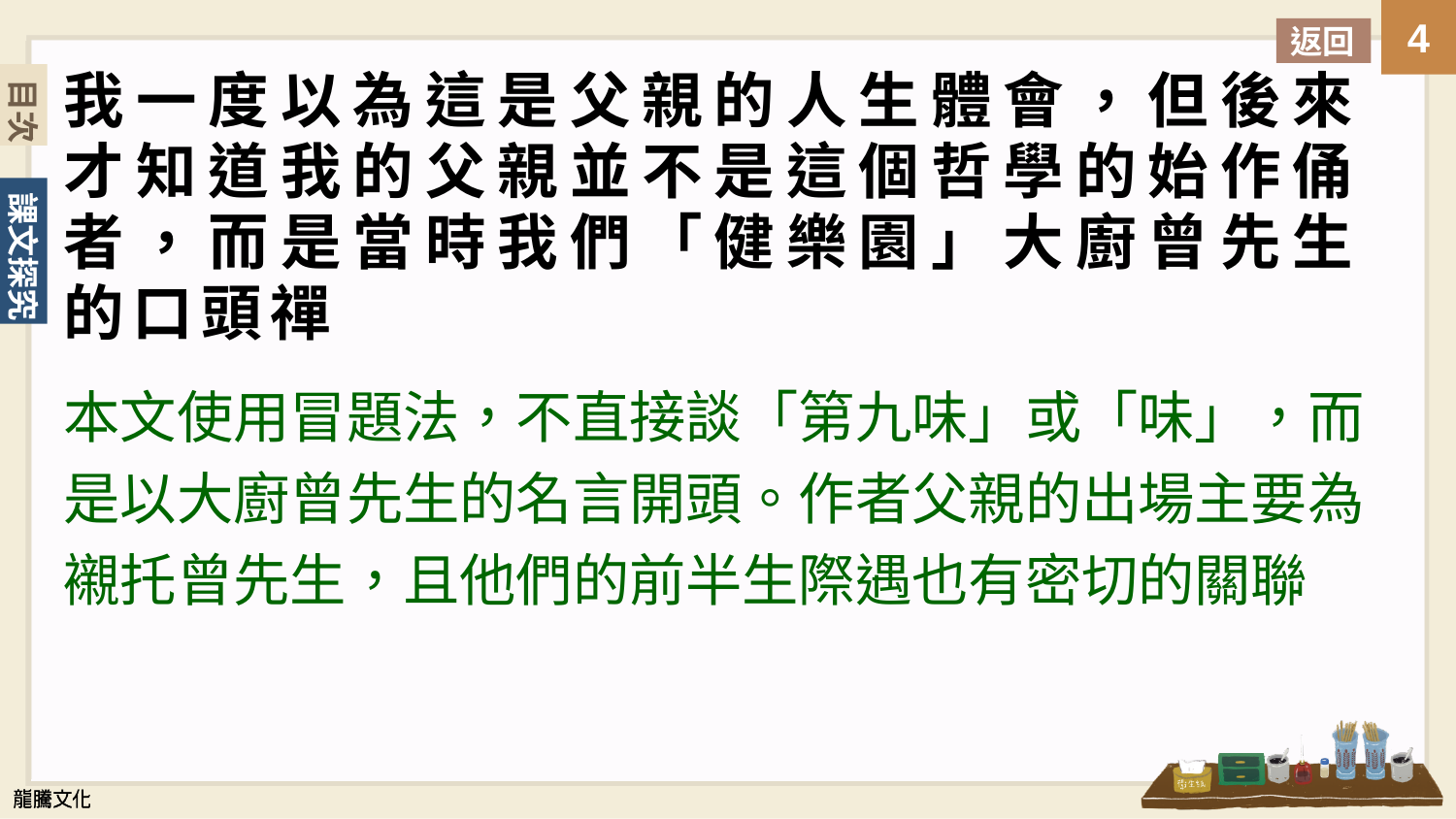

返回
我一度以為這是父親的人生體會，但後來才知道我的父親並不是這個哲學的始作俑者，而是當時我們「健樂園」大廚曾先生的口頭禪
本文使用冒題法，不直接談「第九味」或「味」，而是以大廚曾先生的名言開頭。作者父親的出場主要為襯托曾先生，且他們的前半生際遇也有密切的關聯